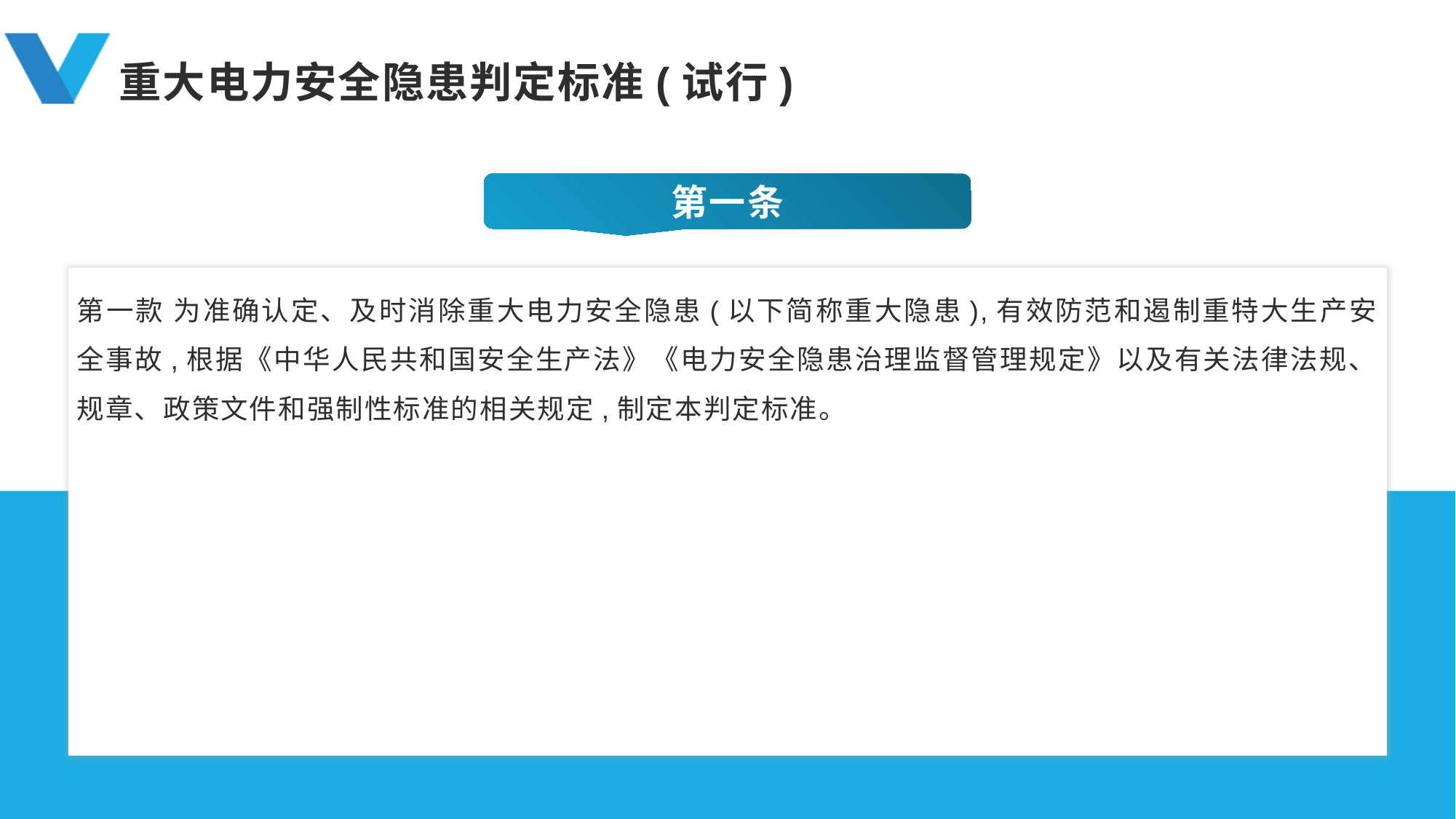

重大电力安全隐患判定标准(试行)
第一条
第一款 为准确认定、及时消除重大电力安全隐患(以下简称重大隐患),有效防范和遏制重特大生产安全事故,根据《中华人民共和国安全生产法》《电力安全隐患治理监督管理规定》以及有关法律法规、规章、政策文件和强制性标准的相关规定,制定本判定标准。